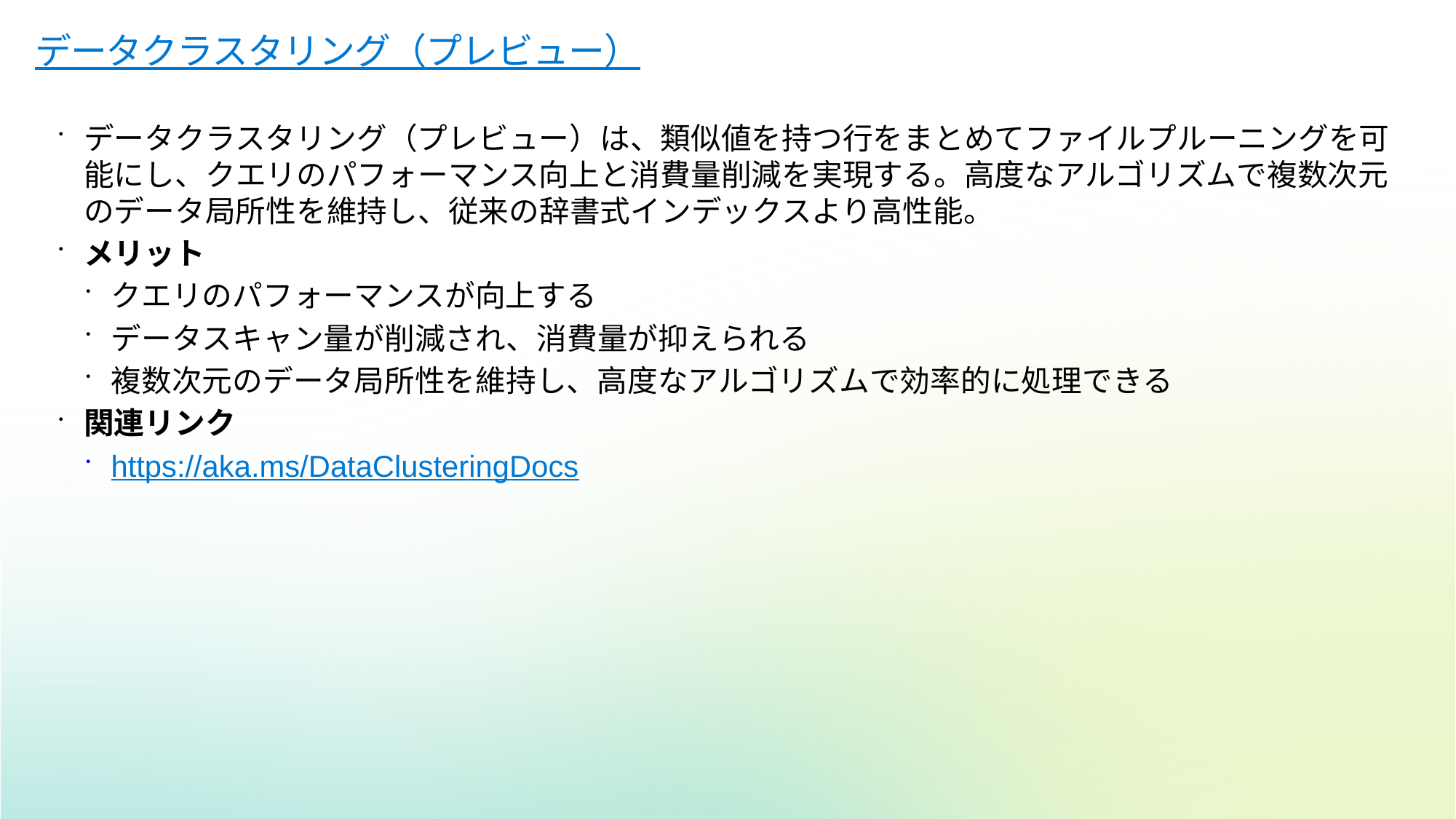

# データクラスタリング（プレビュー）
データクラスタリング（プレビュー）は、類似値を持つ行をまとめてファイルプルーニングを可能にし、クエリのパフォーマンス向上と消費量削減を実現する。高度なアルゴリズムで複数次元のデータ局所性を維持し、従来の辞書式インデックスより高性能。
メリット
クエリのパフォーマンスが向上する
データスキャン量が削減され、消費量が抑えられる
複数次元のデータ局所性を維持し、高度なアルゴリズムで効率的に処理できる
関連リンク
https://aka.ms/DataClusteringDocs